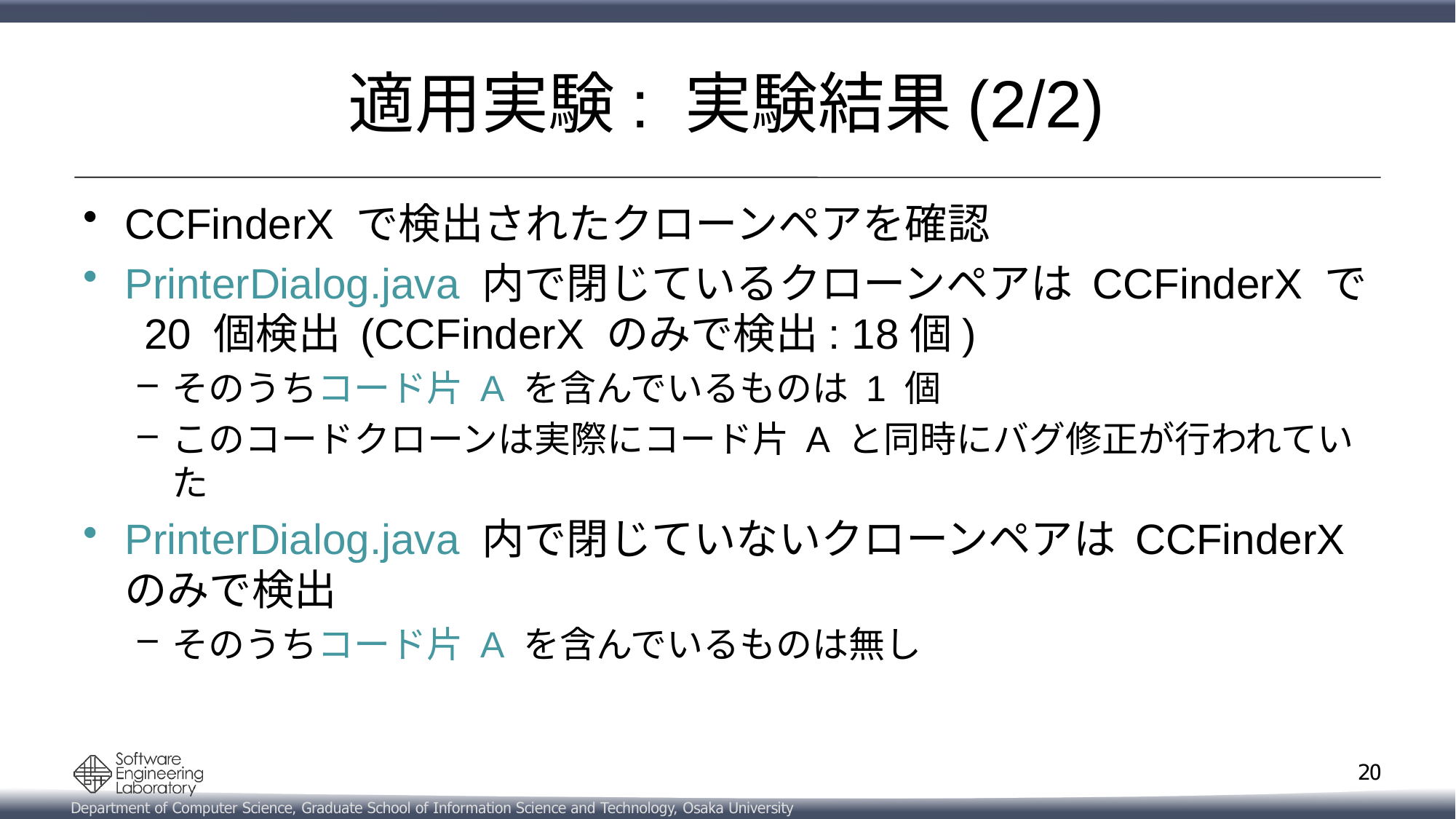

# 適用実験: 実験結果(2/2)
CCFinderX で検出されたクローンペアを確認
PrinterDialog.java 内で閉じているクローンペアは CCFinderX で
 20 個検出 (CCFinderX のみで検出: 18個)
そのうちコード片 A を含んでいるものは 1 個
このコードクローンは実際にコード片 A と同時にバグ修正が行われていた
PrinterDialog.java 内で閉じていないクローンペアは CCFinderX
のみで検出
そのうちコード片 A を含んでいるものは無し
20